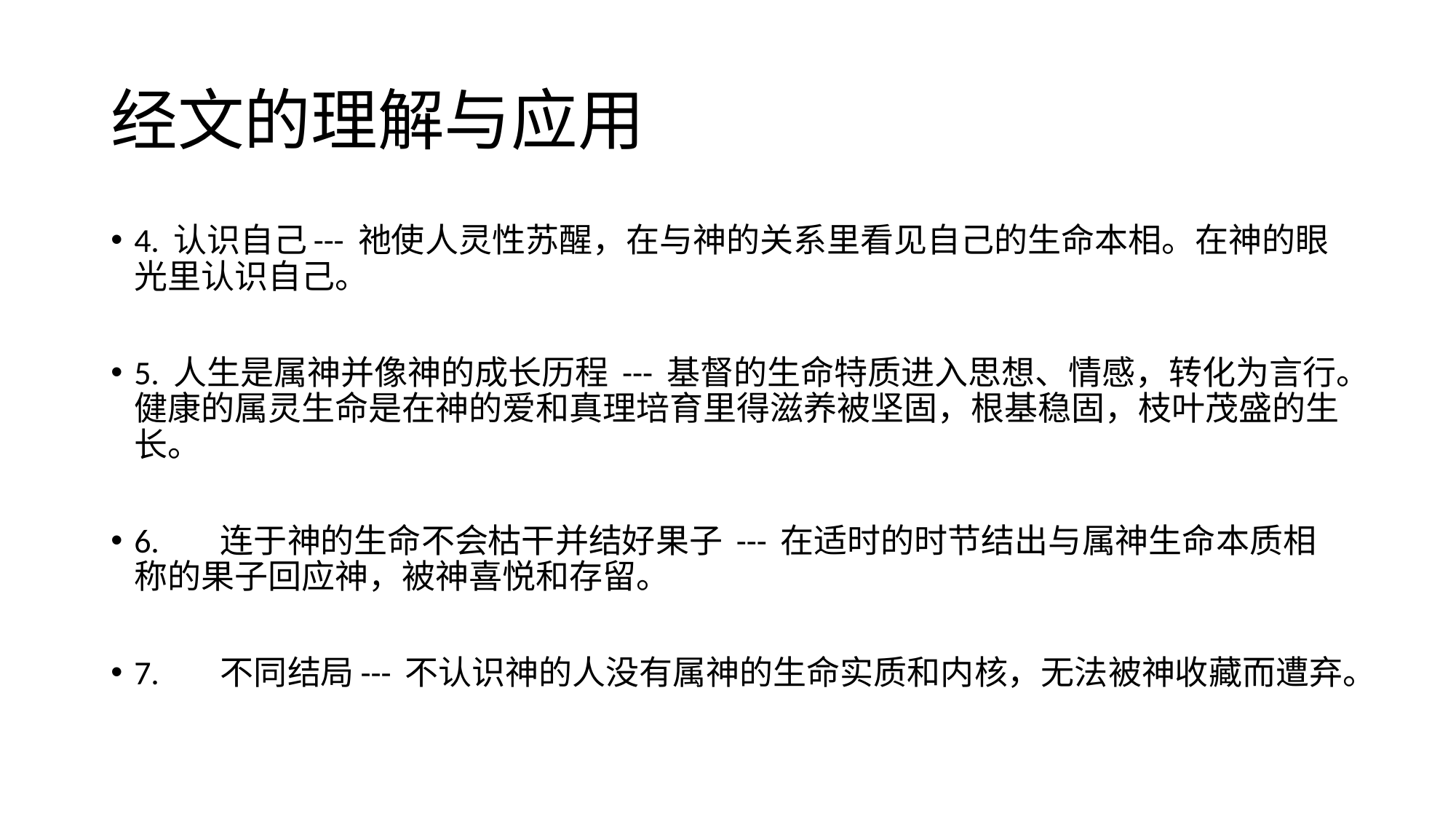

# 经文的理解与应用
4. 认识自己--- 祂使人灵性苏醒，在与神的关系里看见自己的生命本相。在神的眼光里认识自己。

5. 人生是属神并像神的成长历程 --- 基督的生命特质进入思想、情感，转化为言行。健康的属灵生命是在神的爱和真理培育里得滋养被坚固，根基稳固，枝叶茂盛的生长。

6.	连于神的生命不会枯干并结好果子 --- 在适时的时节结出与属神生命本质相称的果子回应神，被神喜悦和存留。

7.	不同结局--- 不认识神的人没有属神的生命实质和内核，无法被神收藏而遭弃。